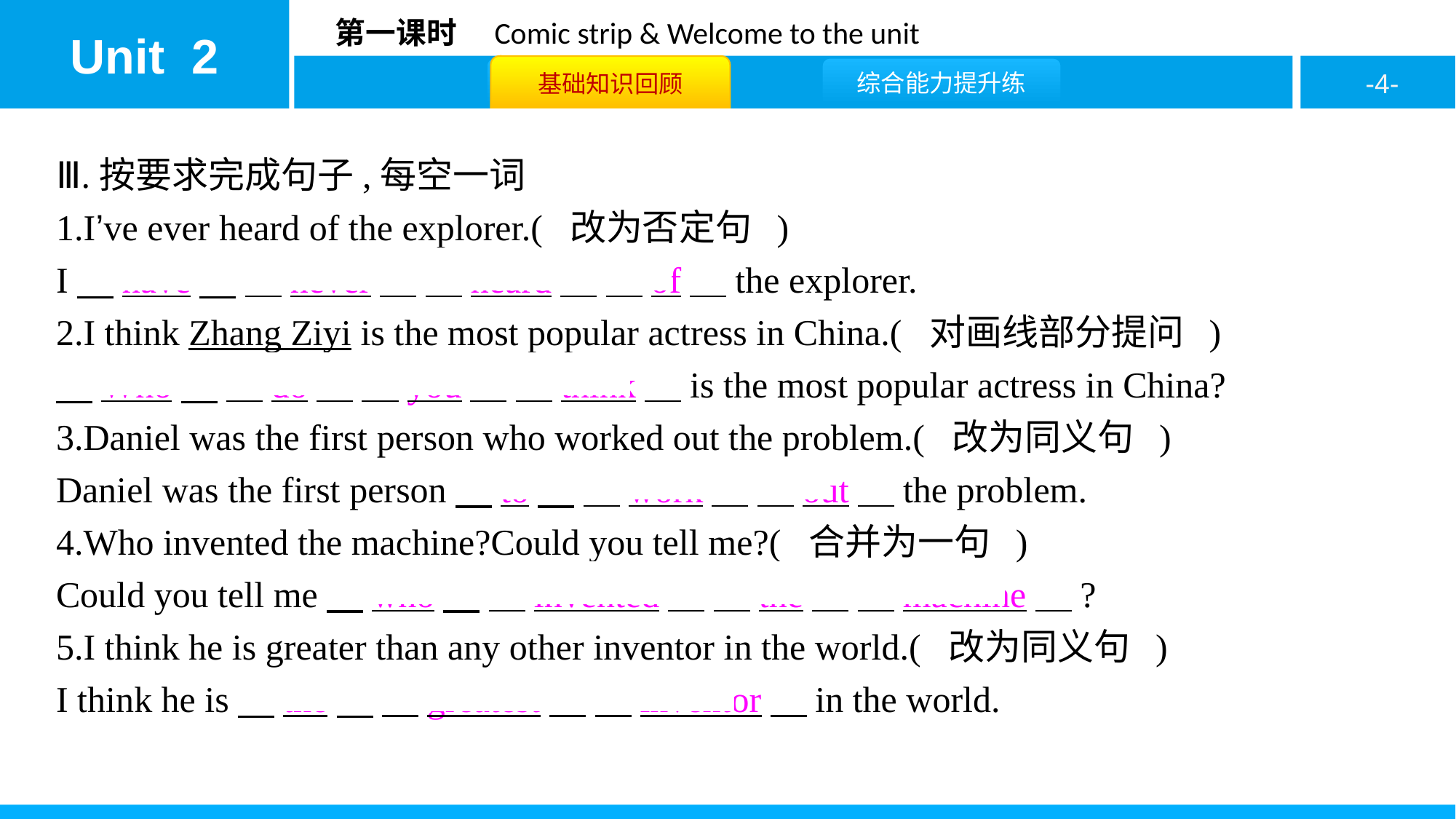

Ⅲ.按要求完成句子,每空一词
1.I’ve ever heard of the explorer.(  改为否定句  )
I　have　 　never　 　heard　 　of　the explorer.
2.I think Zhang Ziyi is the most popular actress in China.(  对画线部分提问  )
　Who　 　do　 　you　 　think　is the most popular actress in China?
3.Daniel was the first person who worked out the problem.(  改为同义句  )
Daniel was the first person　to　 　work　 　out　the problem.
4.Who invented the machine?Could you tell me?(  合并为一句  )
Could you tell me　who　 　invented　 　the　 　machine　?
5.I think he is greater than any other inventor in the world.(  改为同义句  )
I think he is　the　 　greatest　 　inventor　in the world.